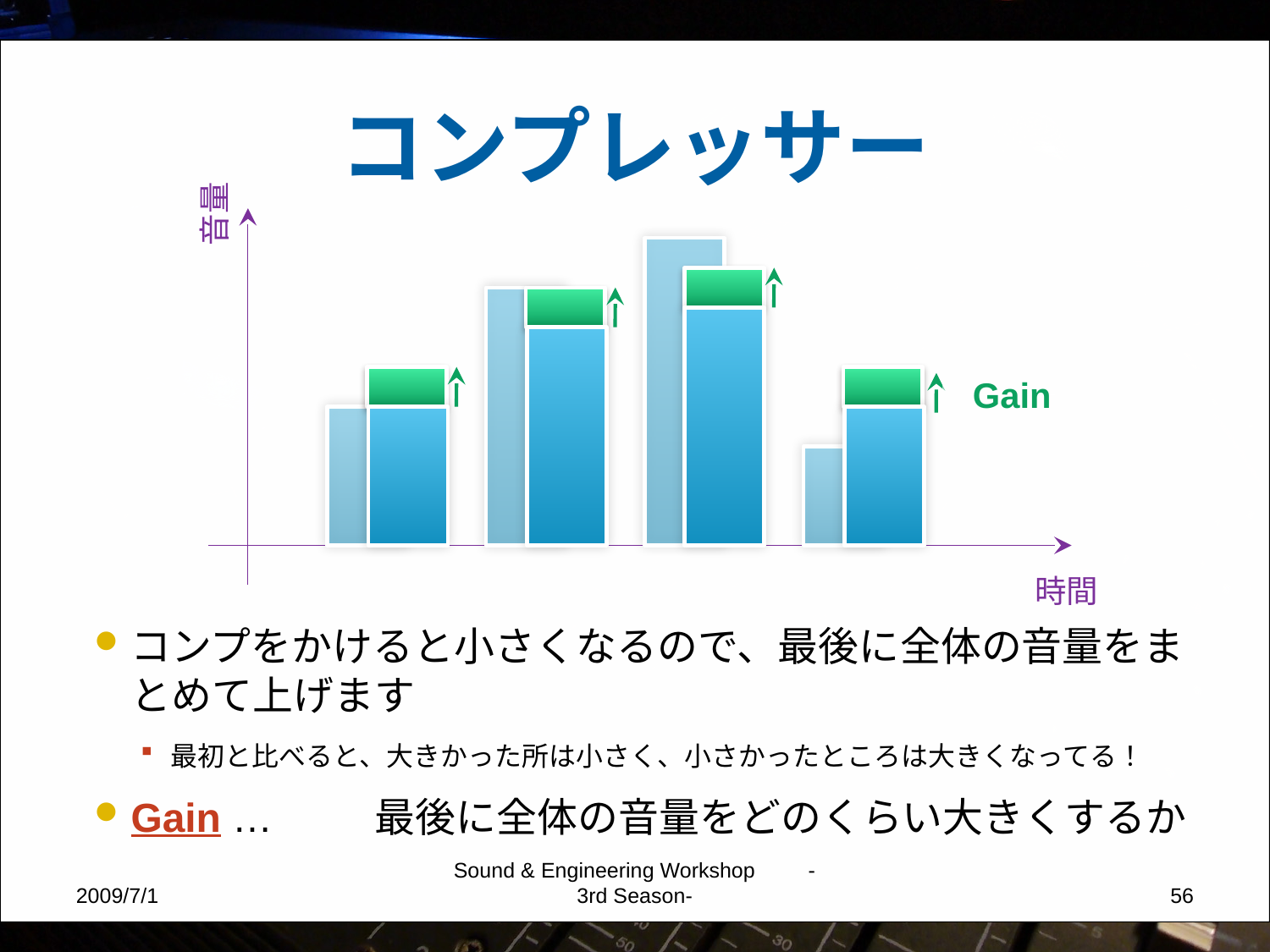

# コンプレッサー
音量

Gain

時間
コンプをかけると小さくなるので、最後に全体の音量をまとめて上げます
最初と比べると、大きかった所は小さく、小さかったところは大きくなってる！
Gain … 	最後に全体の音量をどのくらい大きくするか
2009/7/1
Sound & Engineering Workshop         -3rd Season-
56